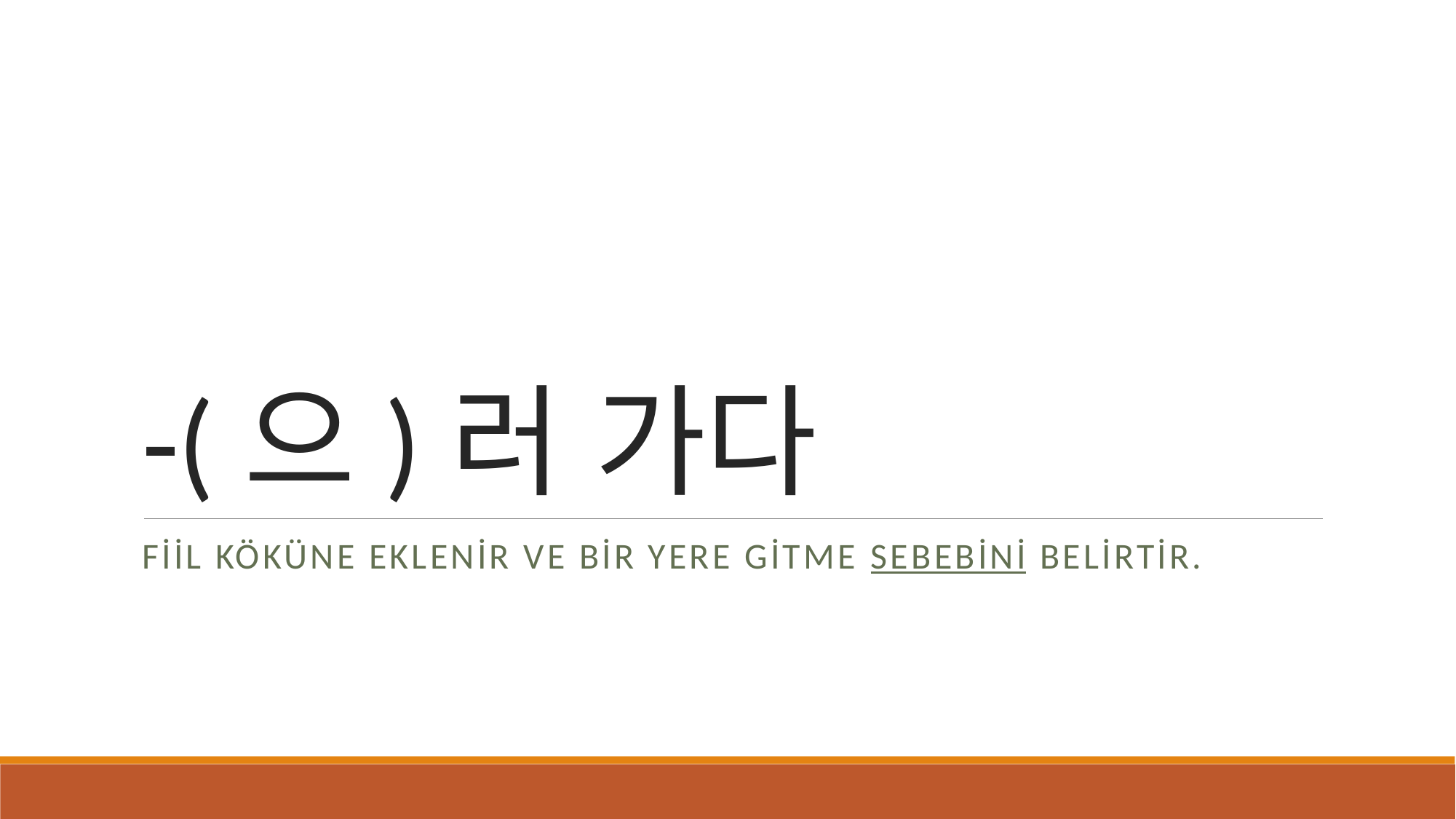

# -(으)러 가다
Fiil köküne eklenir ve bir yere gitme sebebini belirtir.